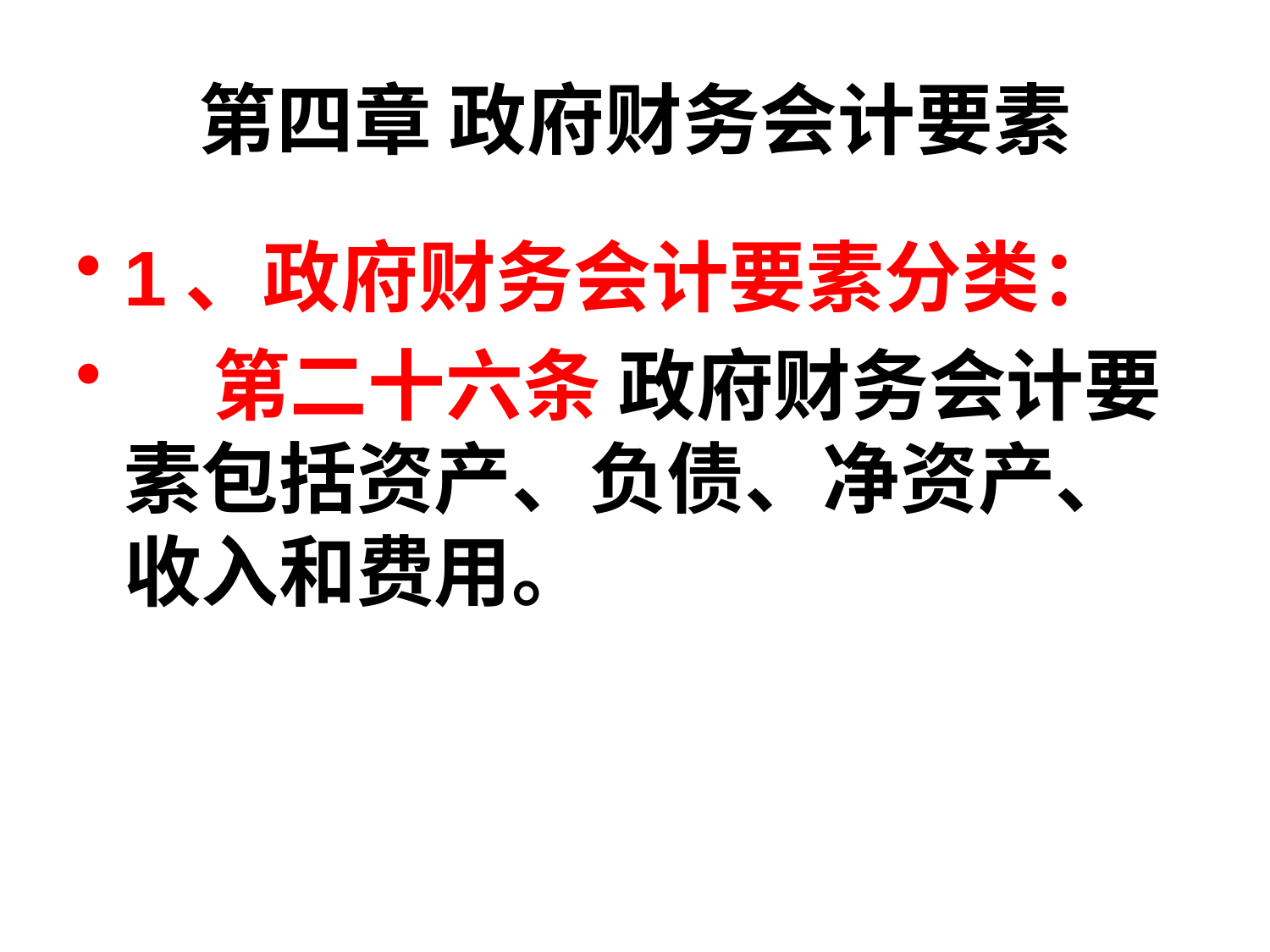

# 第四章 政府财务会计要素
1、政府财务会计要素分类：
    第二十六条 政府财务会计要素包括资产、负债、净资产、收入和费用。